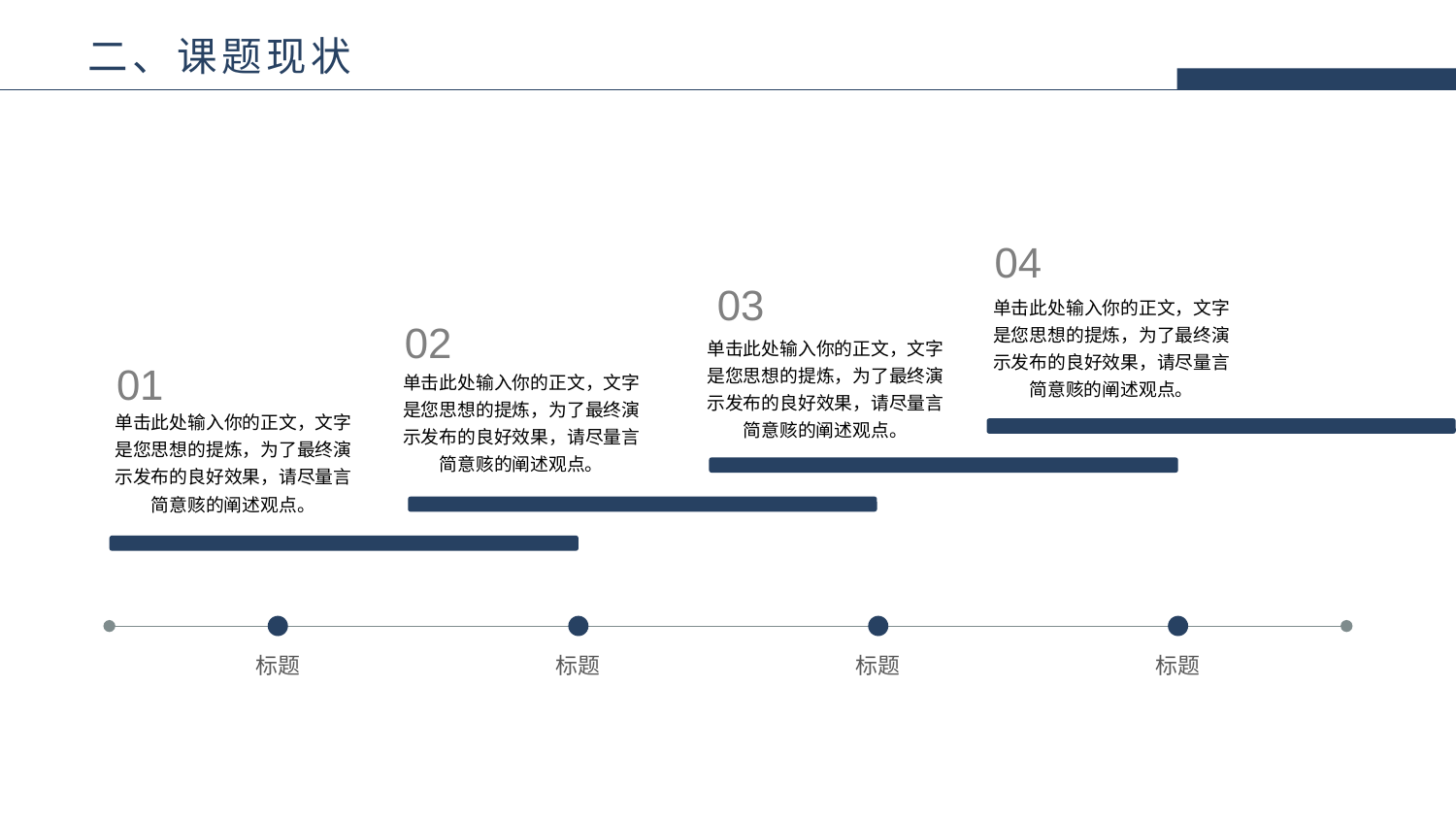

二、课题现状

04
03
单击此处输入你的正文，文字是您思想的提炼，为了最终演示发布的良好效果，请尽量言简意赅的阐述观点。
02
单击此处输入你的正文，文字是您思想的提炼，为了最终演示发布的良好效果，请尽量言简意赅的阐述观点。
01
单击此处输入你的正文，文字是您思想的提炼，为了最终演示发布的良好效果，请尽量言简意赅的阐述观点。
单击此处输入你的正文，文字是您思想的提炼，为了最终演示发布的良好效果，请尽量言简意赅的阐述观点。

标题
标题
标题
标题